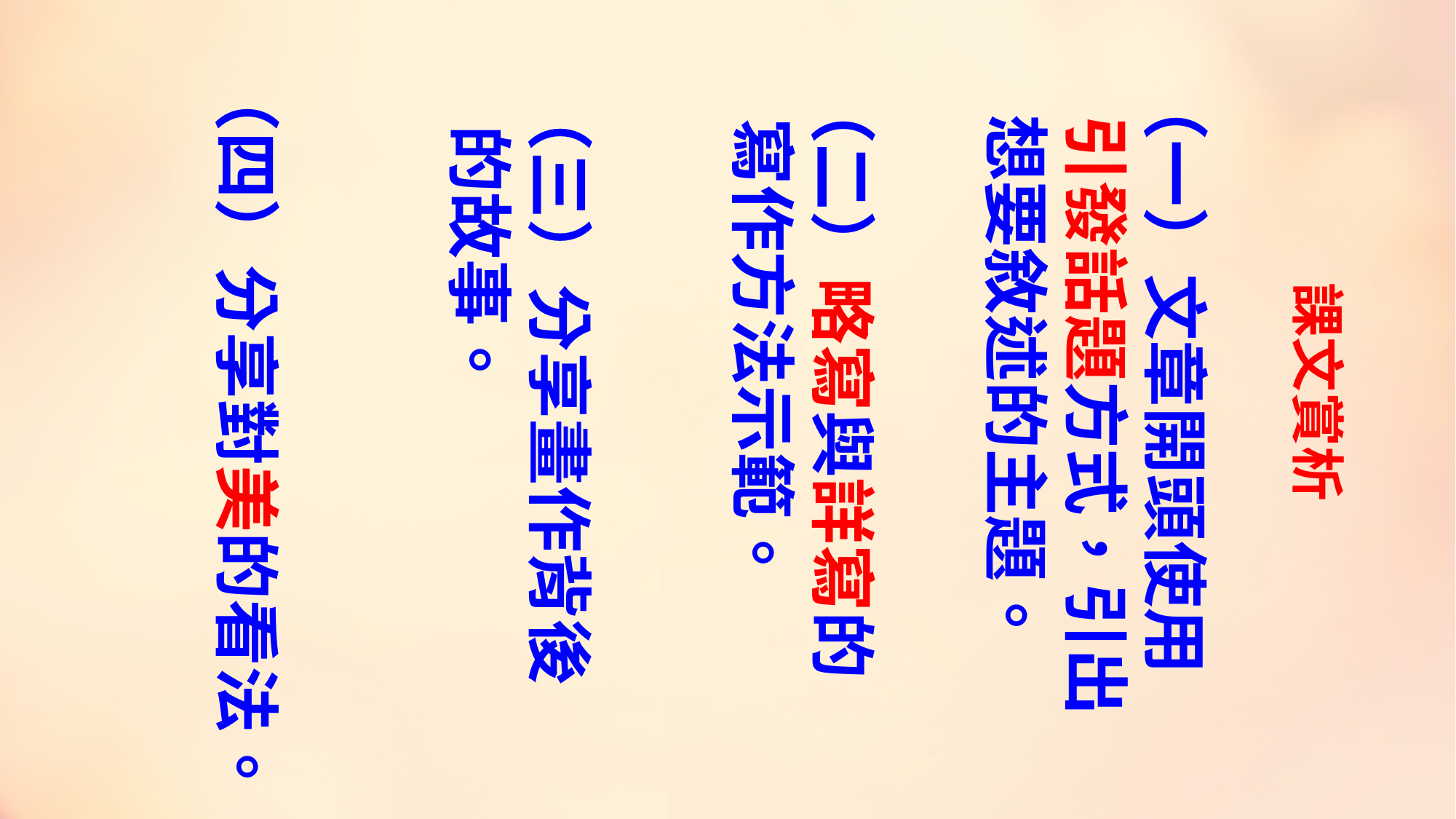

（四）分享對美的看法。
（一）文章開頭使用引發話題方式，引出想要敘述的主題。
課文賞析
（二）略寫與詳寫的寫作方法示範。
（三）分享畫作背後的故事。